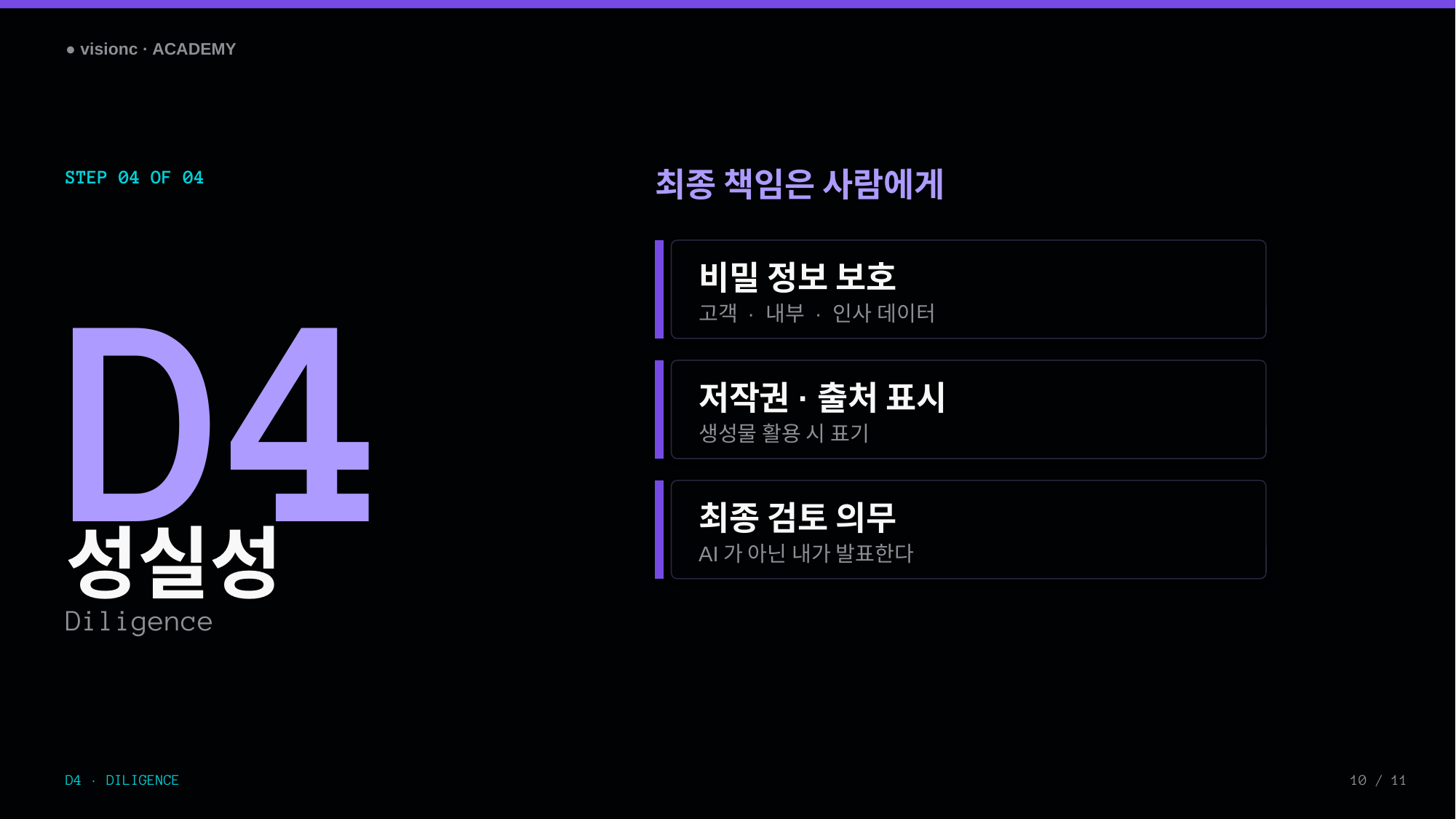

● visionc · ACADEMY
STEP 04 OF 04
최종 책임은 사람에게
D4

비밀 정보 보호
고객 · 내부 · 인사 데이터

저작권·출처 표시
생성물 활용 시 표기

최종 검토 의무
성실성
AI가 아닌 내가 발표한다
Diligence
D4 · DILIGENCE
10 / 11